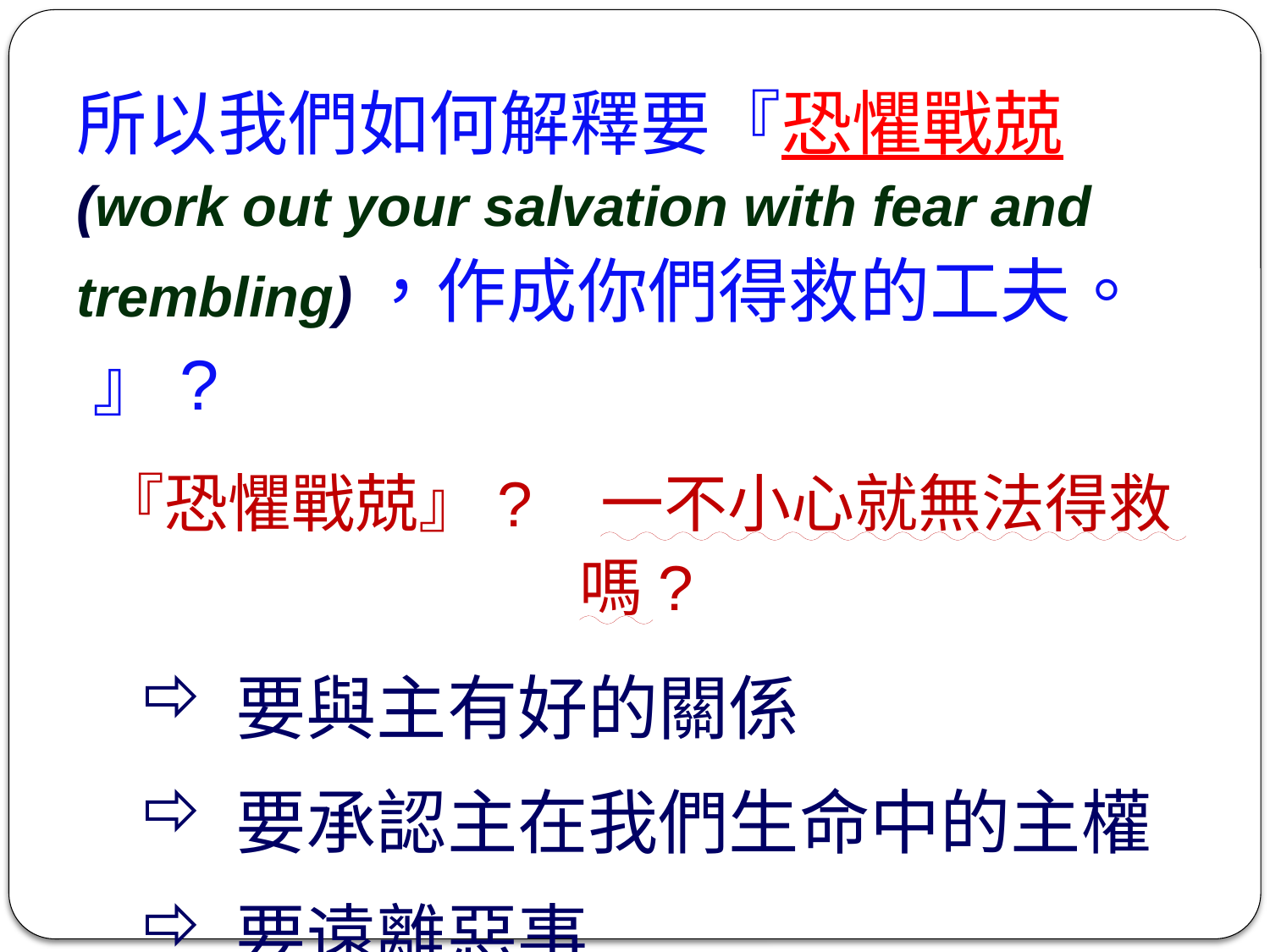

所以我們如何解釋要『恐懼戰兢 (work out your salvation with fear and trembling)，作成你們得救的工夫。 』?
『恐懼戰兢』?   一不小心就無法得救嗎?
要與主有好的關係
要承認主在我們生命中的主權
要遠離惡事